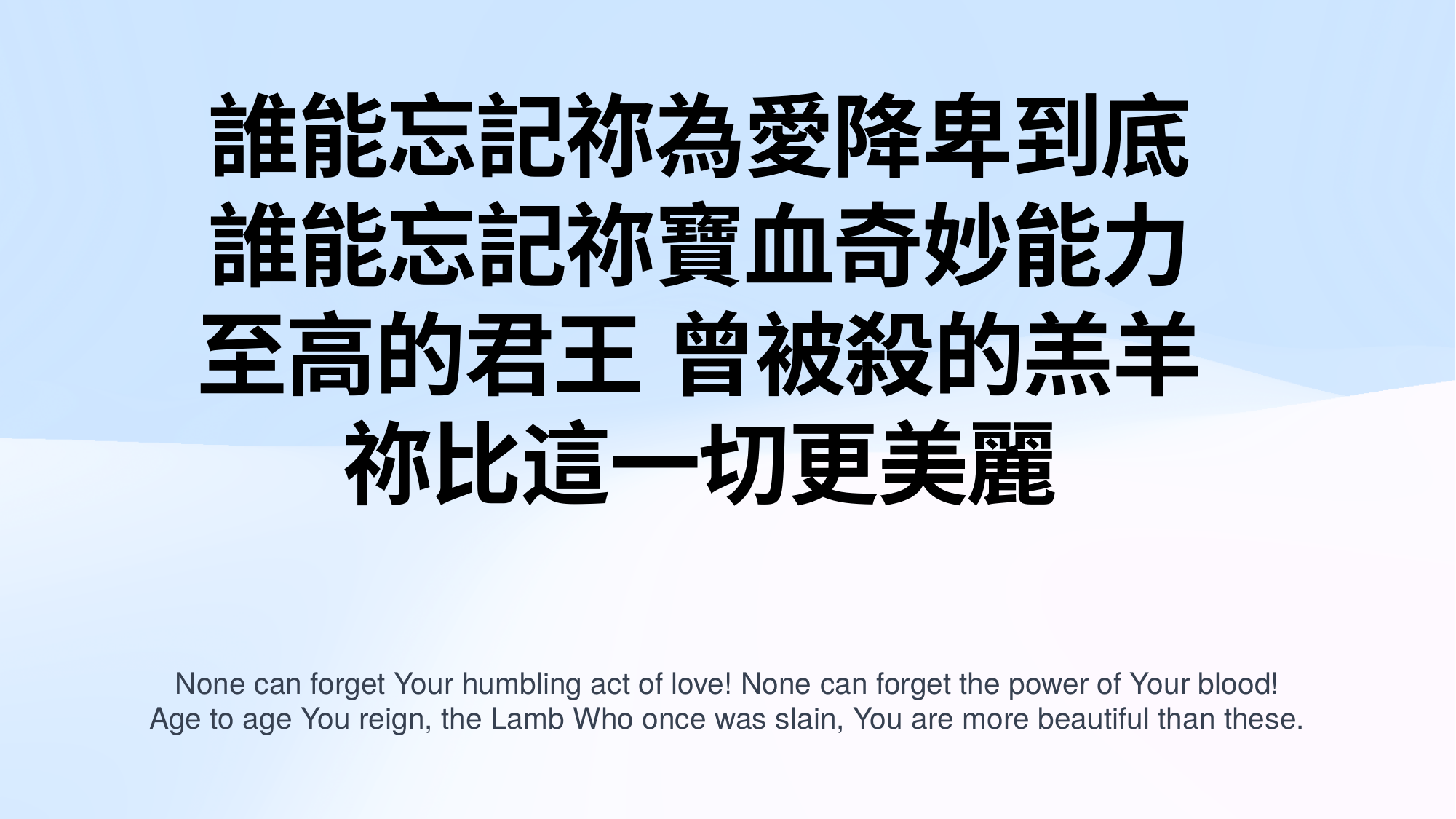

# 誰能忘記祢為愛降卑到底 誰能忘記祢寶血奇妙能力 至高的君王 曾被殺的羔羊 祢比這一切更美麗
None can forget Your humbling act of love! None can forget the power of Your blood!
Age to age You reign, the Lamb Who once was slain, You are more beautiful than these.